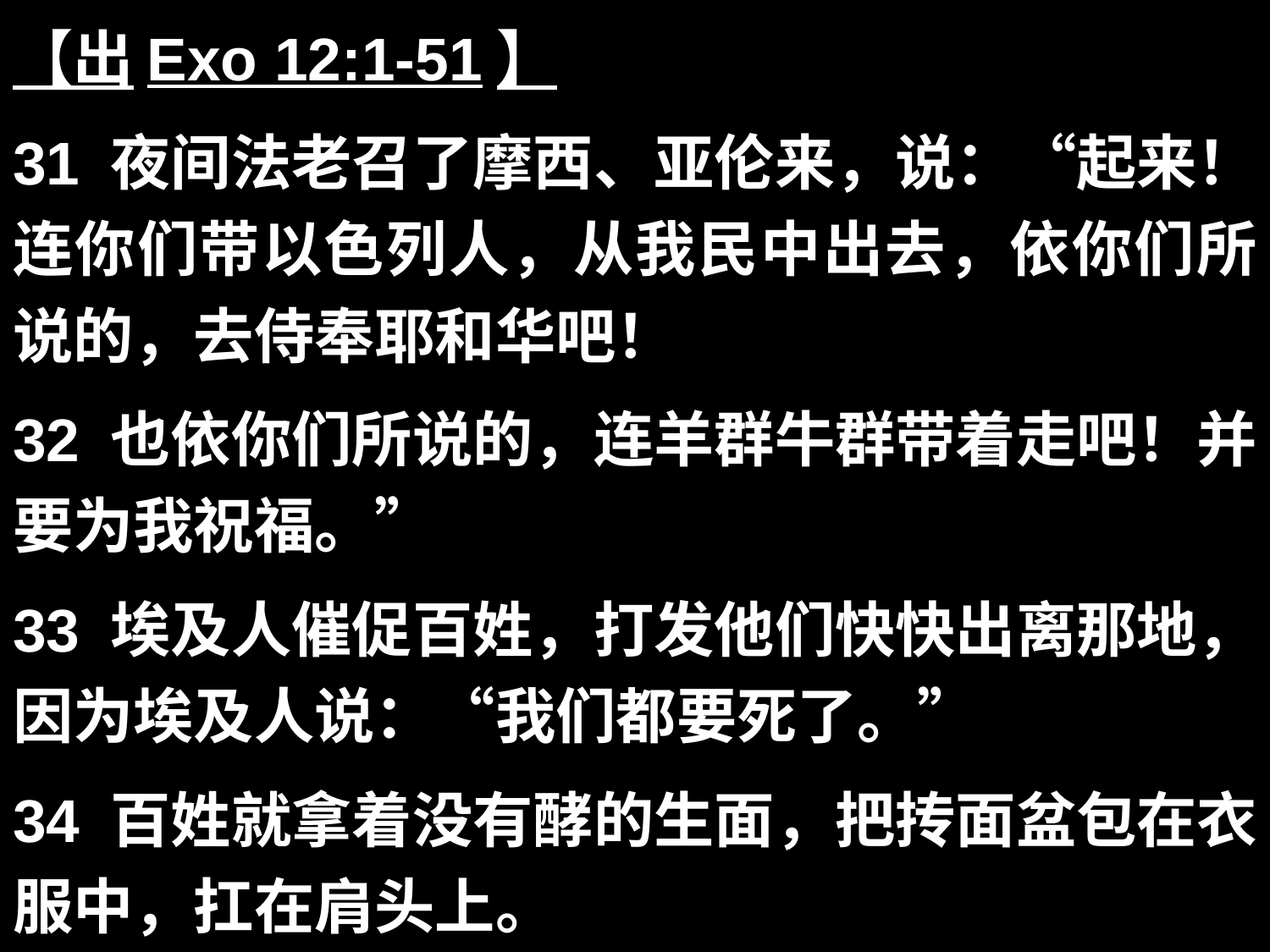

【出Exo 12:1-51】
31 夜间法老召了摩西、亚伦来，说：“起来！连你们带以色列人，从我民中出去，依你们所说的，去侍奉耶和华吧！
32 也依你们所说的，连羊群牛群带着走吧！并要为我祝福。”
33 埃及人催促百姓，打发他们快快出离那地，因为埃及人说：“我们都要死了。”
34 百姓就拿着没有酵的生面，把抟面盆包在衣服中，扛在肩头上。